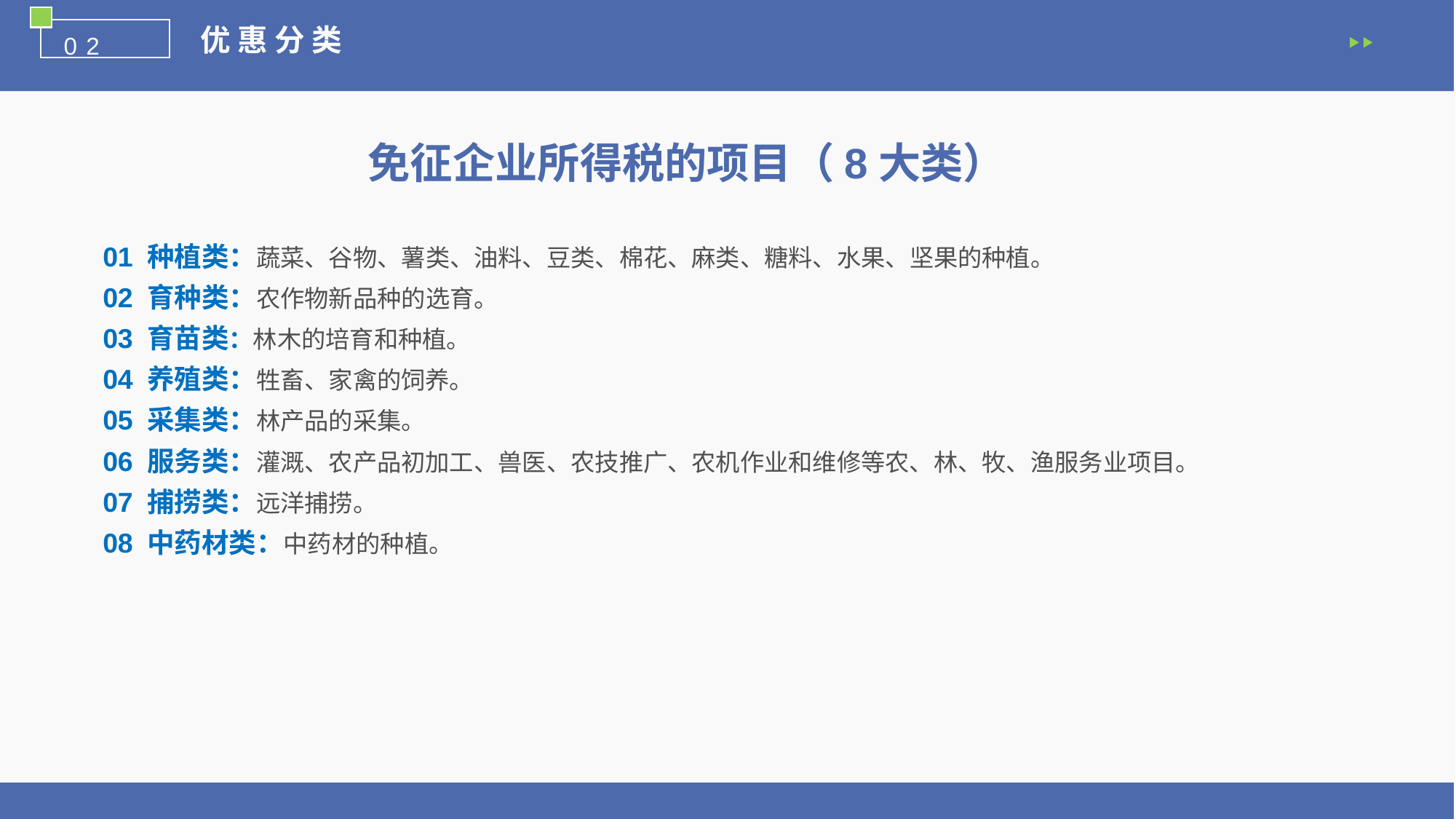

优 惠 分 类

02

免征企业所得税的项目（8大类）
01 种植类：蔬菜、谷物、薯类、油料、豆类、棉花、麻类、糖料、水果、坚果的种植。
02 育种类：农作物新品种的选育。
03 育苗类：林木的培育和种植。
04 养殖类：牲畜、家禽的饲养。
05 采集类：林产品的采集。
06 服务类：灌溉、农产品初加工、兽医、农技推广、农机作业和维修等农、林、牧、渔服务业项目。
07 捕捞类：远洋捕捞。
08 中药材类：中药材的种植。